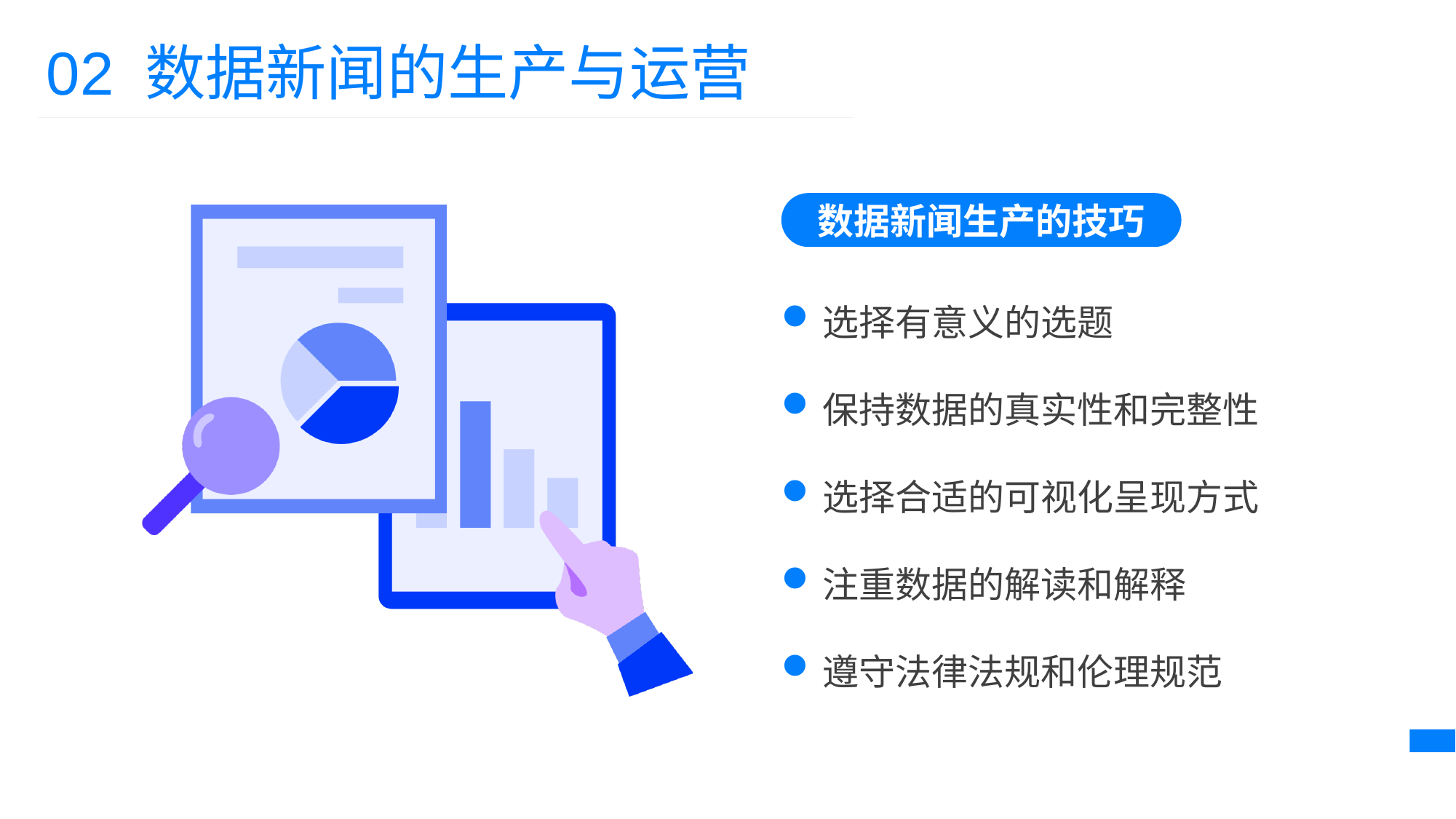

02 数据新闻的生产与运营
数据新闻生产的技巧

选择有意义的选题
保持数据的真实性和完整性
选择合适的可视化呈现方式
注重数据的解读和解释
遵守法律法规和伦理规范